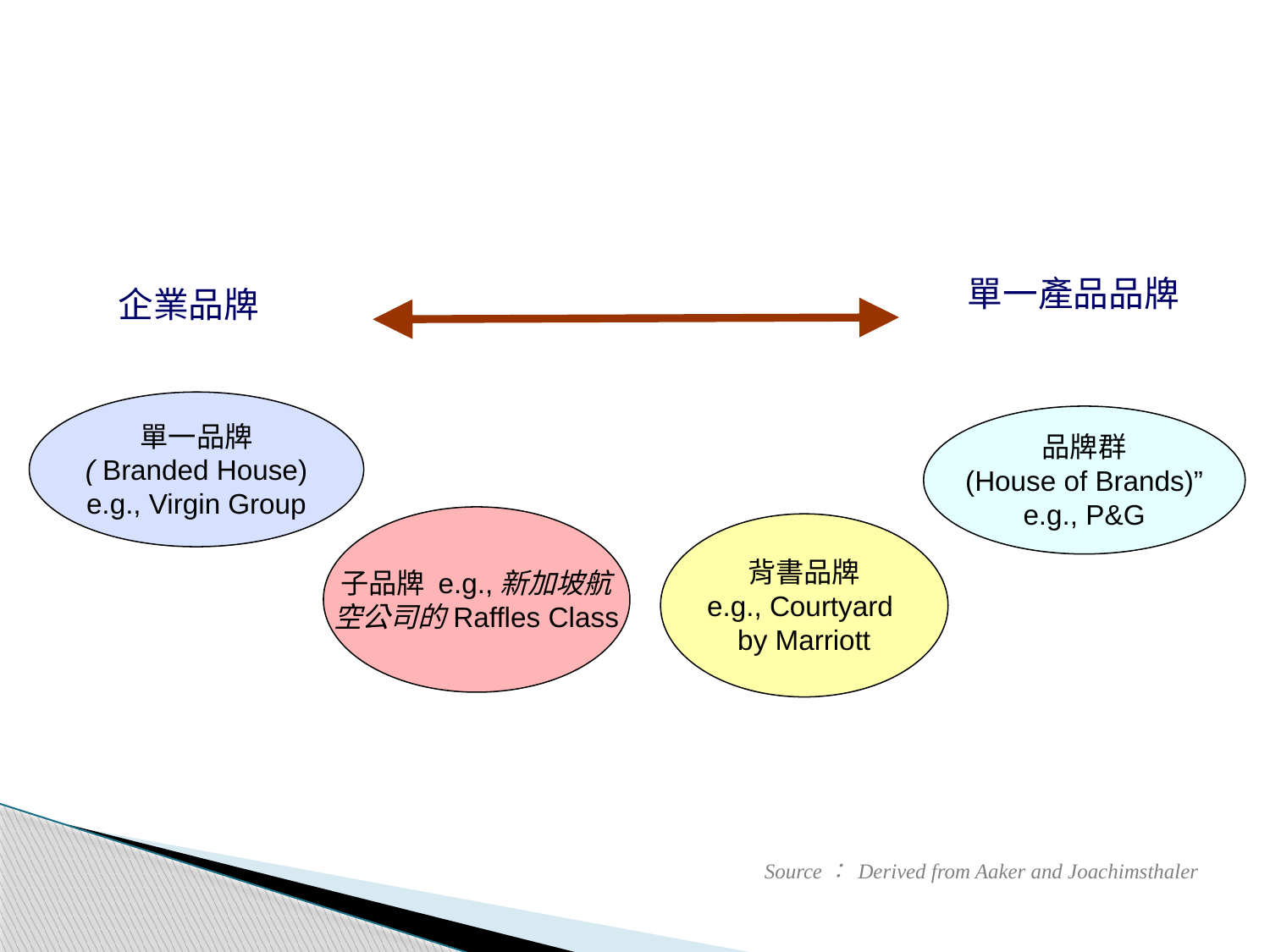

# 品牌策略光譜 （圖 3.8）
單一產品品牌
企業品牌

單一品牌
( Branded House)
e.g., Virgin Group
品牌群
(House of Brands)”
e.g., P&G
子品牌 e.g.,新加坡航
空公司的Raffles Class
背書品牌
e.g., Courtyard
by Marriott
Source： Derived from Aaker and Joachimsthaler